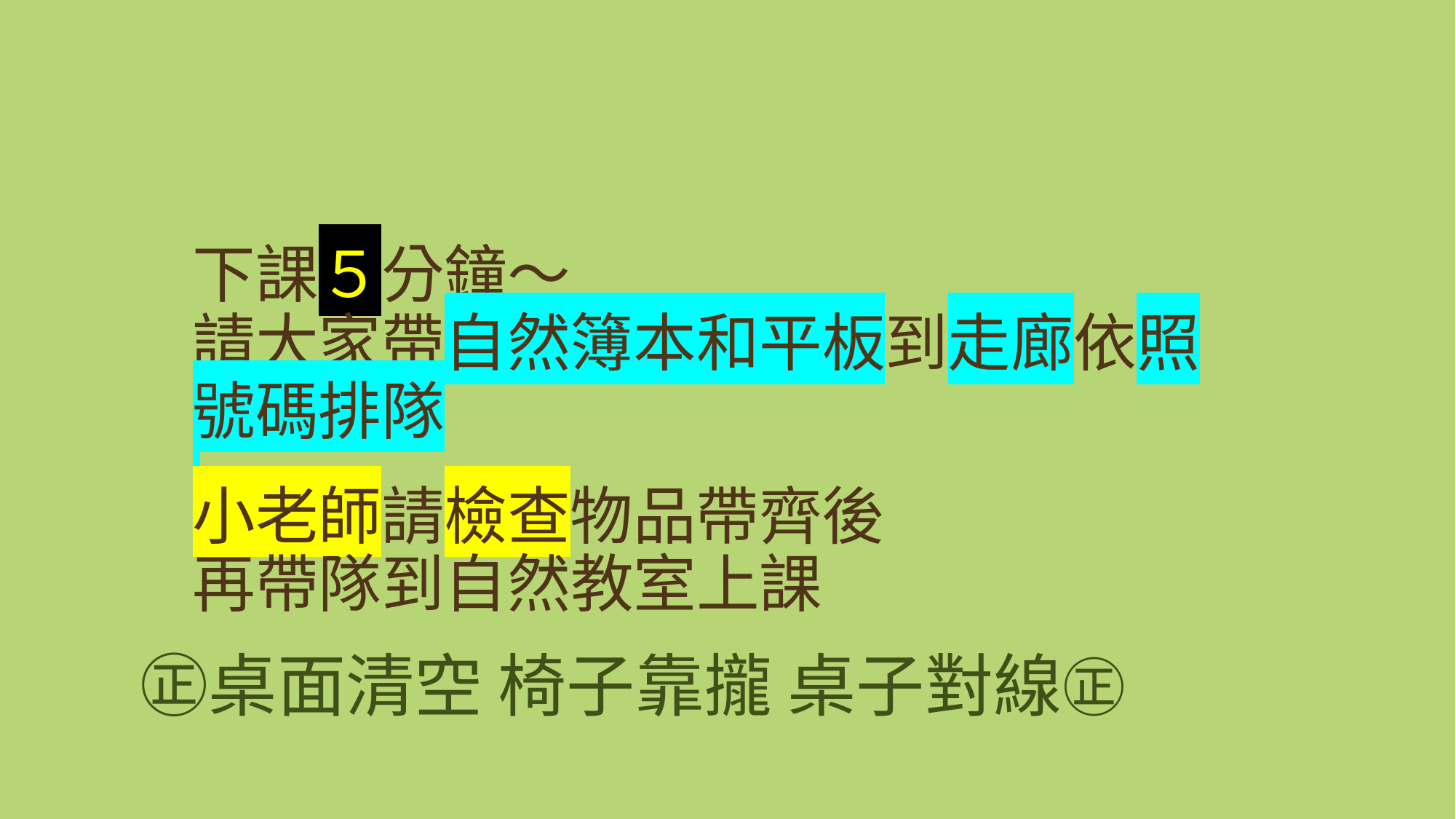

# 下課５分鐘～ 請大家帶自然簿本和平板到走廊依照號碼排隊 小老師請檢查物品帶齊後 再帶隊到自然教室上課
㊣桌面清空 椅子靠攏 桌子對線㊣